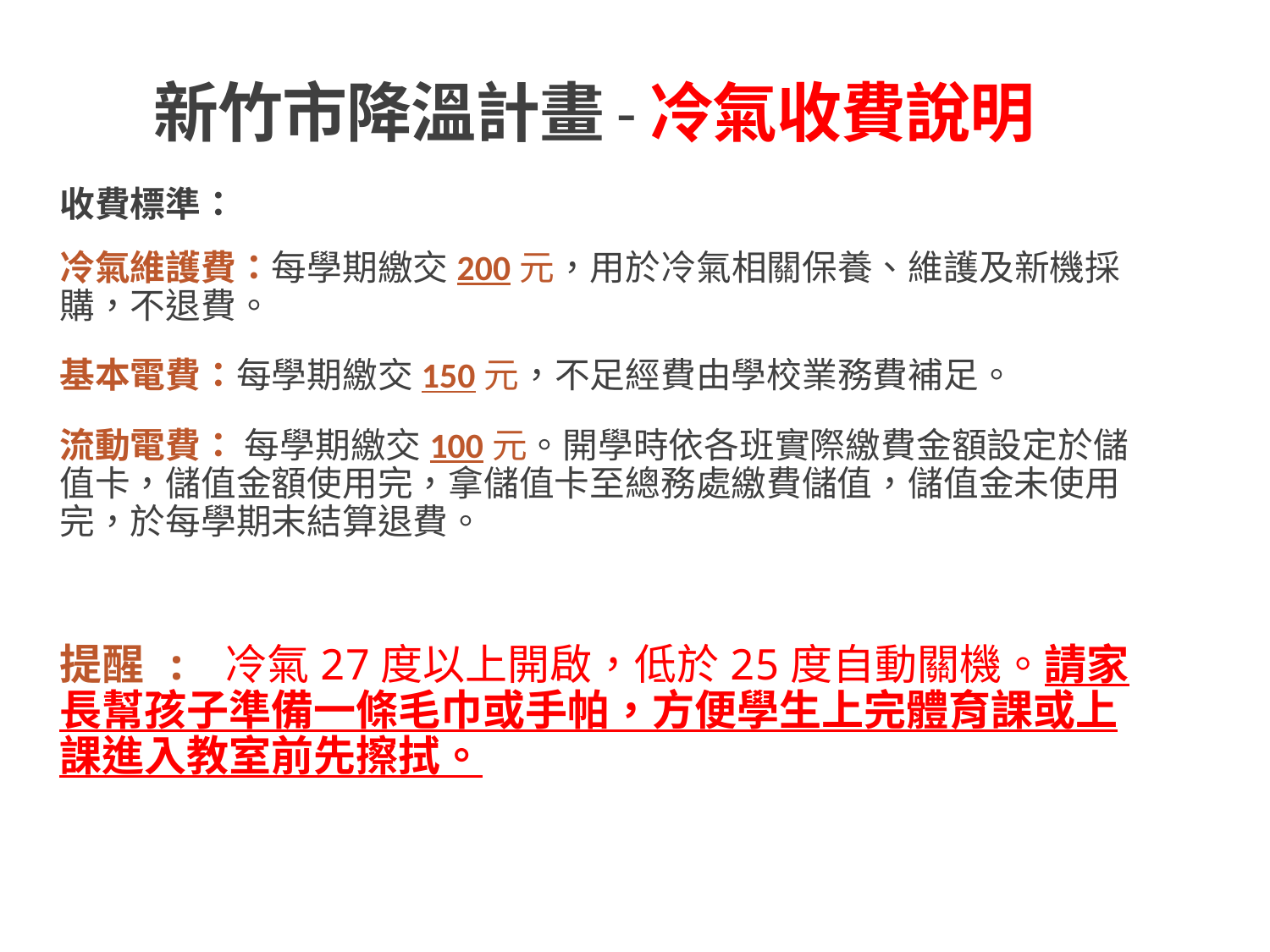

# 新竹市降溫計畫-冷氣收費說明
收費標準：
冷氣維護費：每學期繳交200元，用於冷氣相關保養、維護及新機採購，不退費。
基本電費：每學期繳交150元，不足經費由學校業務費補足。
流動電費： 每學期繳交100元。開學時依各班實際繳費金額設定於儲值卡，儲值金額使用完，拿儲值卡至總務處繳費儲值，儲值金未使用完，於每學期末結算退費。

提醒 : 冷氣27度以上開啟，低於25度自動關機。請家長幫孩子準備一條毛巾或手帕，方便學生上完體育課或上課進入教室前先擦拭。